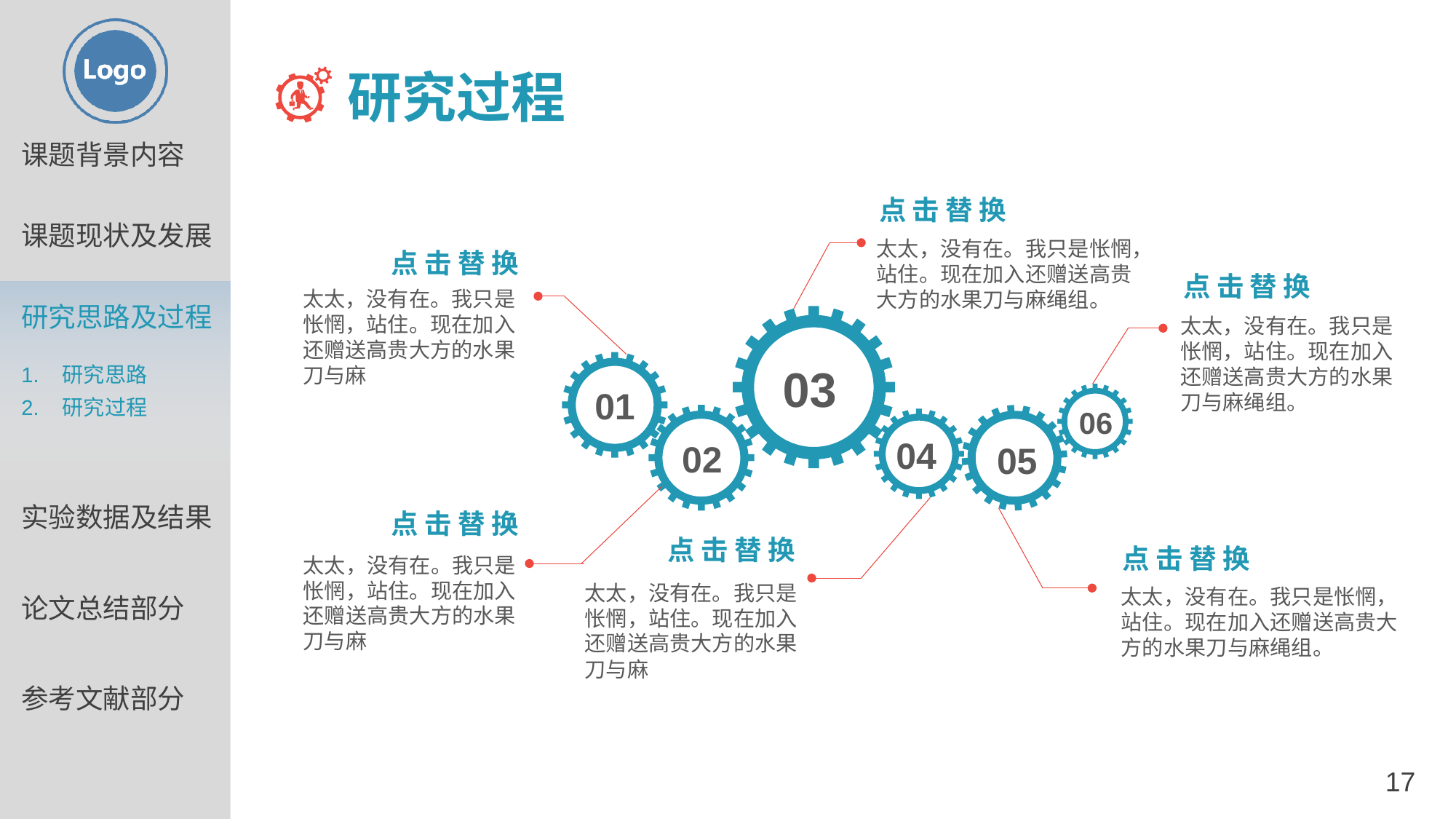

研究过程

点击替换
太太，没有在。我只是怅惘，站住。现在加入还赠送高贵大方的水果刀与麻绳组。
点击替换
太太，没有在。我只是怅惘，站住。现在加入还赠送高贵大方的水果刀与麻
点击替换
太太，没有在。我只是怅惘，站住。现在加入还赠送高贵大方的水果刀与麻绳组。

03
01

06

04
02
05
点击替换
太太，没有在。我只是怅惘，站住。现在加入还赠送高贵大方的水果刀与麻
点击替换
太太，没有在。我只是怅惘，站住。现在加入还赠送高贵大方的水果刀与麻
点击替换
太太，没有在。我只是怅惘，站住。现在加入还赠送高贵大方的水果刀与麻绳组。